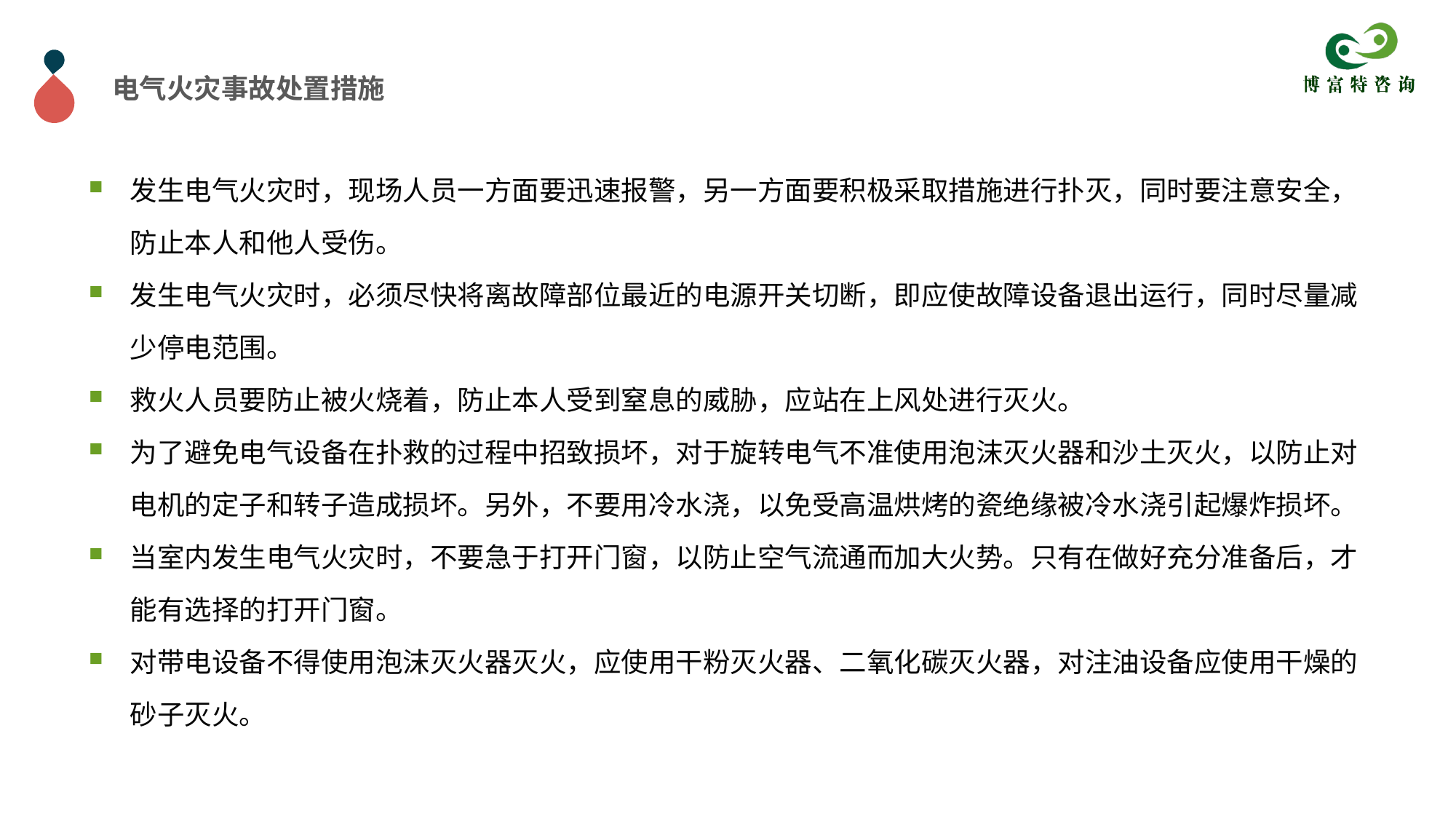

电气火灾事故处置措施
发生电气火灾时，现场人员一方面要迅速报警，另一方面要积极采取措施进行扑灭，同时要注意安全，防止本人和他人受伤。
发生电气火灾时，必须尽快将离故障部位最近的电源开关切断，即应使故障设备退出运行，同时尽量减少停电范围。
救火人员要防止被火烧着，防止本人受到窒息的威胁，应站在上风处进行灭火。
为了避免电气设备在扑救的过程中招致损坏，对于旋转电气不准使用泡沫灭火器和沙土灭火，以防止对电机的定子和转子造成损坏。另外，不要用冷水浇，以免受高温烘烤的瓷绝缘被冷水浇引起爆炸损坏。
当室内发生电气火灾时，不要急于打开门窗，以防止空气流通而加大火势。只有在做好充分准备后，才能有选择的打开门窗。
对带电设备不得使用泡沫灭火器灭火，应使用干粉灭火器、二氧化碳灭火器，对注油设备应使用干燥的砂子灭火。